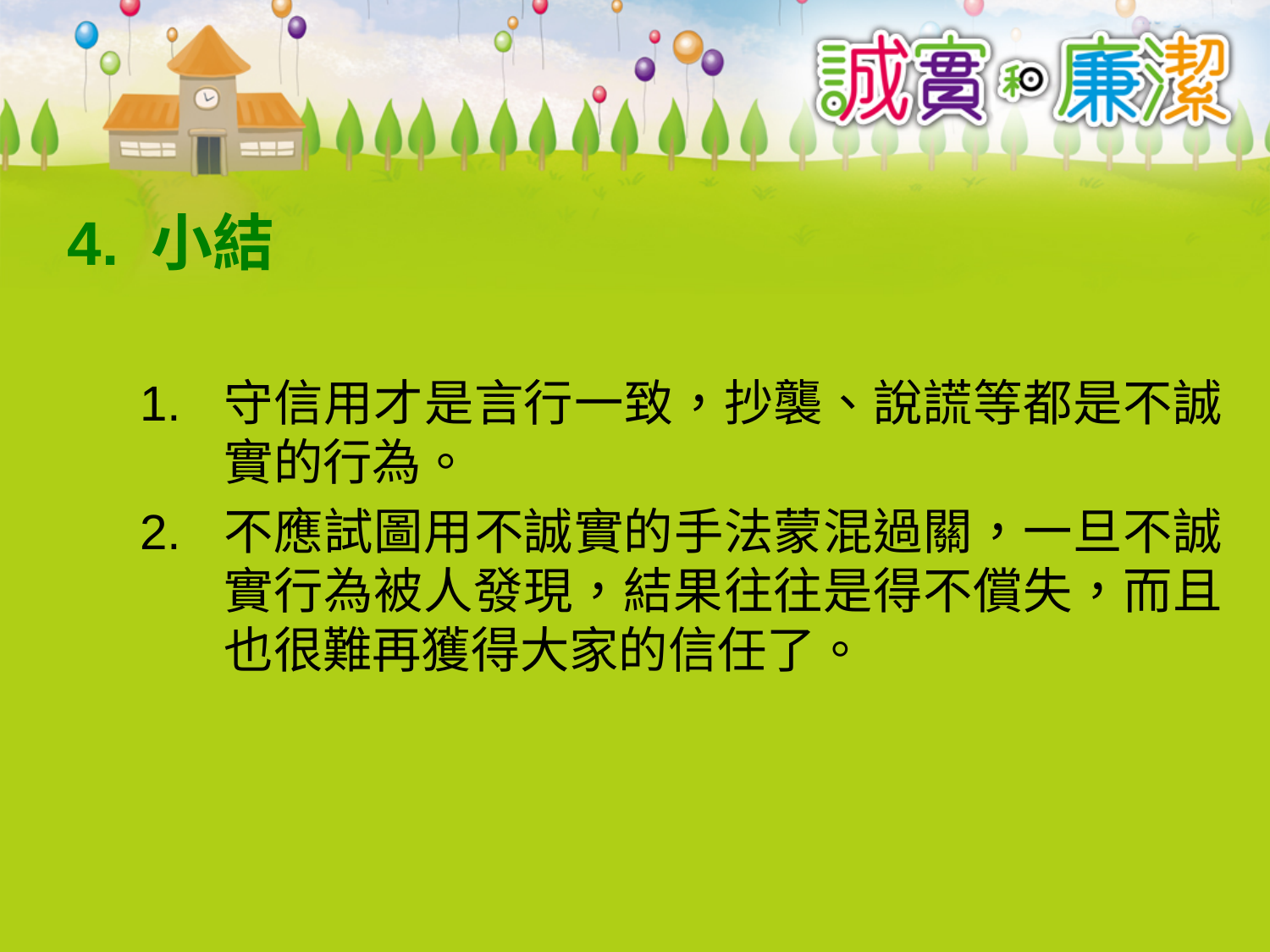

# 4. 小結

守信用才是言行一致，抄襲、說謊等都是不誠實的行為。
不應試圖用不誠實的手法蒙混過關，一旦不誠實行為被人發現，結果往往是得不償失，而且也很難再獲得大家的信任了。